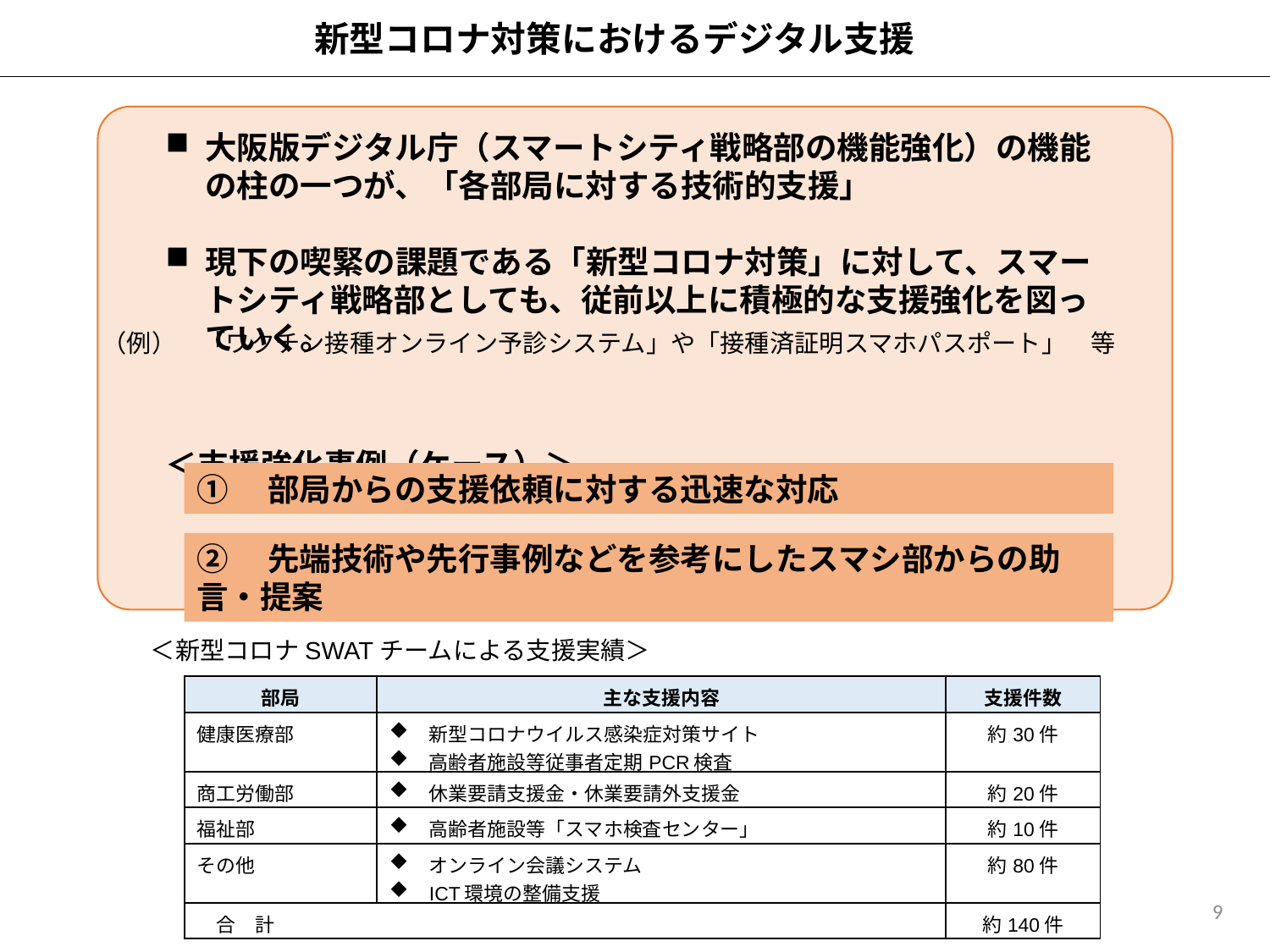

新型コロナ対策におけるデジタル支援

大阪版デジタル庁（スマートシティ戦略部の機能強化）の機能の柱の一つが、「各部局に対する技術的支援」

現下の喫緊の課題である「新型コロナ対策」に対して、スマートシティ戦略部としても、従前以上に積極的な支援強化を図っていく。

＜支援強化事例（ケース）＞
（例）　「ワクチン接種オンライン予診システム」や「接種済証明スマホパスポート」　等
①　部局からの支援依頼に対する迅速な対応
②　先端技術や先行事例などを参考にしたスマシ部からの助言・提案
＜新型コロナSWATチームによる支援実績＞
| 部局 | 主な支援内容 | 支援件数 |
| --- | --- | --- |
| 健康医療部 | 新型コロナウイルス感染症対策サイト 高齢者施設等従事者定期PCR検査 | 約30件 |
| 商工労働部 | 休業要請支援金・休業要請外支援金 | 約20件 |
| 福祉部 | 高齢者施設等「スマホ検査センター」 | 約10件 |
| その他 | オンライン会議システム ICT環境の整備支援 | 約80件 |
| 合　計 |  | 約140件 |
9